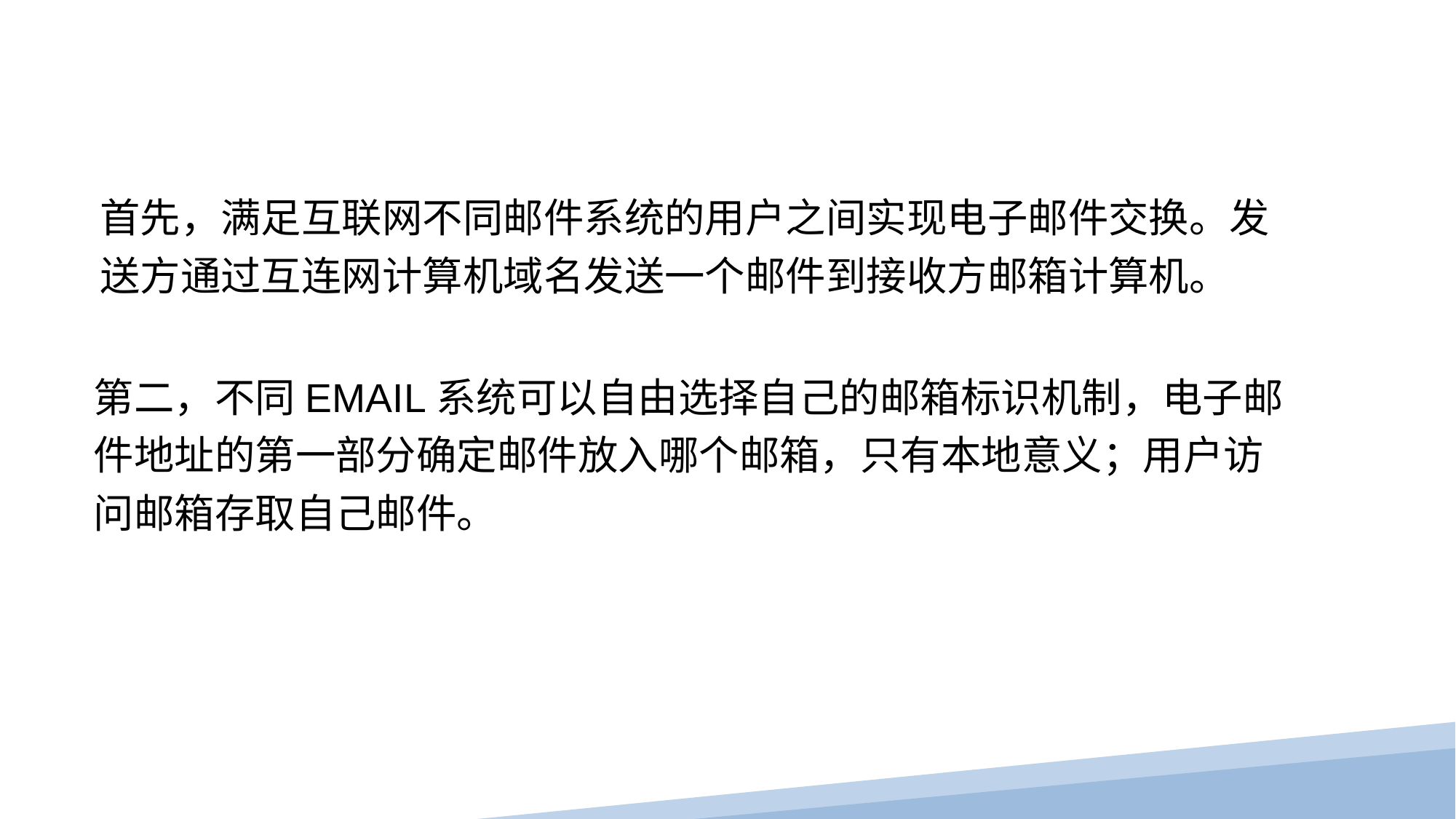

首先，满足互联网不同邮件系统的用户之间实现电子邮件交换。发送方通过互连网计算机域名发送一个邮件到接收方邮箱计算机。
第二，不同EMAIL系统可以自由选择自己的邮箱标识机制，电子邮件地址的第一部分确定邮件放入哪个邮箱，只有本地意义；用户访问邮箱存取自己邮件。